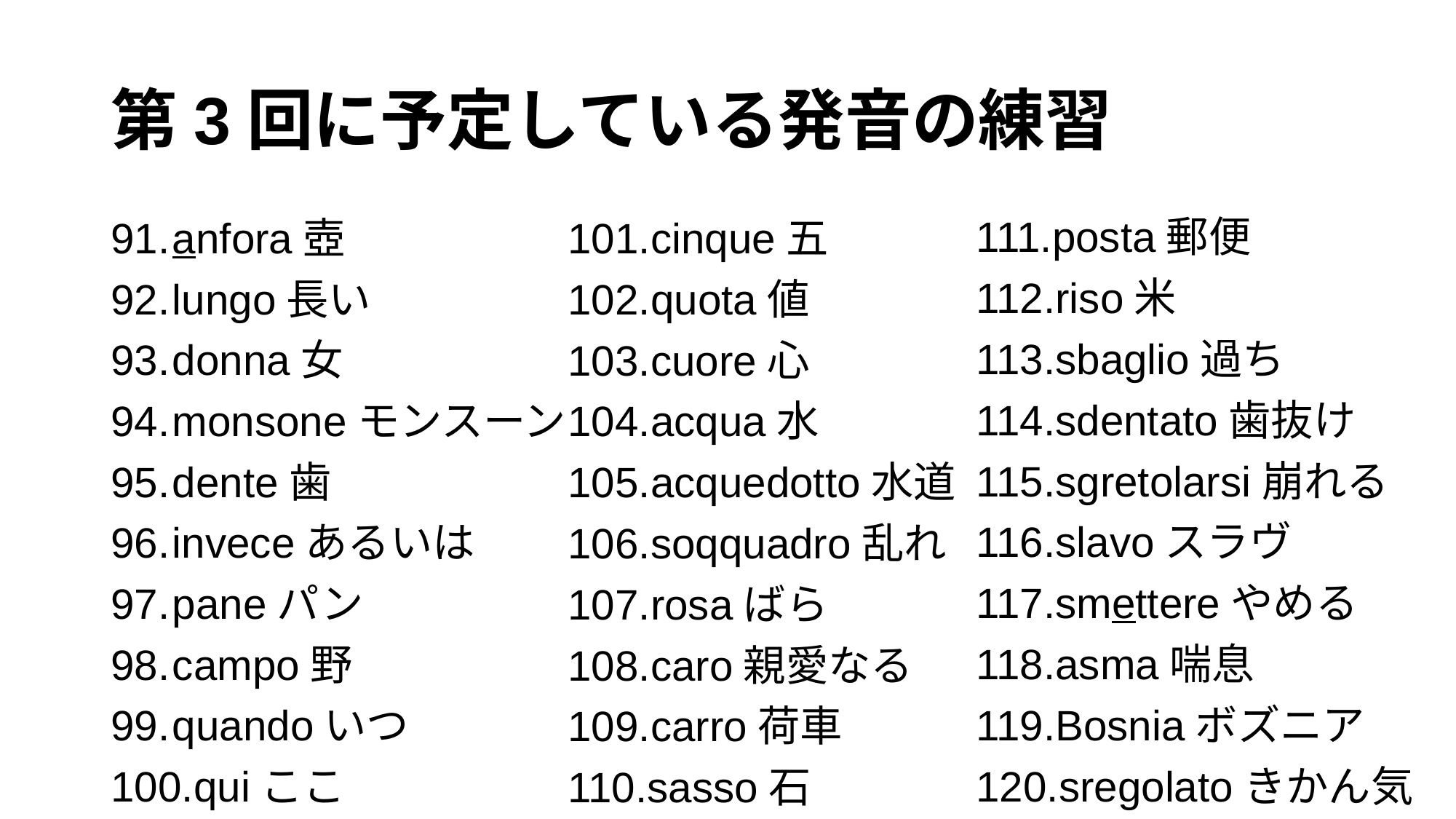

# 第3回に予定している発音の練習
posta郵便
riso米
sbaglio過ち
sdentato歯抜け
sgretolarsi崩れる
slavoスラヴ
smettereやめる
asma喘息
Bosniaボズニア
sregolatoきかん気
anfora壺
lungo長い
donna女
monsoneモンスーン
dente歯
inveceあるいは
paneパン
campo野
quandoいつ
quiここ
cinque五
quota値
cuore心
acqua水
acquedotto水道
soqquadro乱れ
rosaばら
caro親愛なる
carro荷車
sasso石